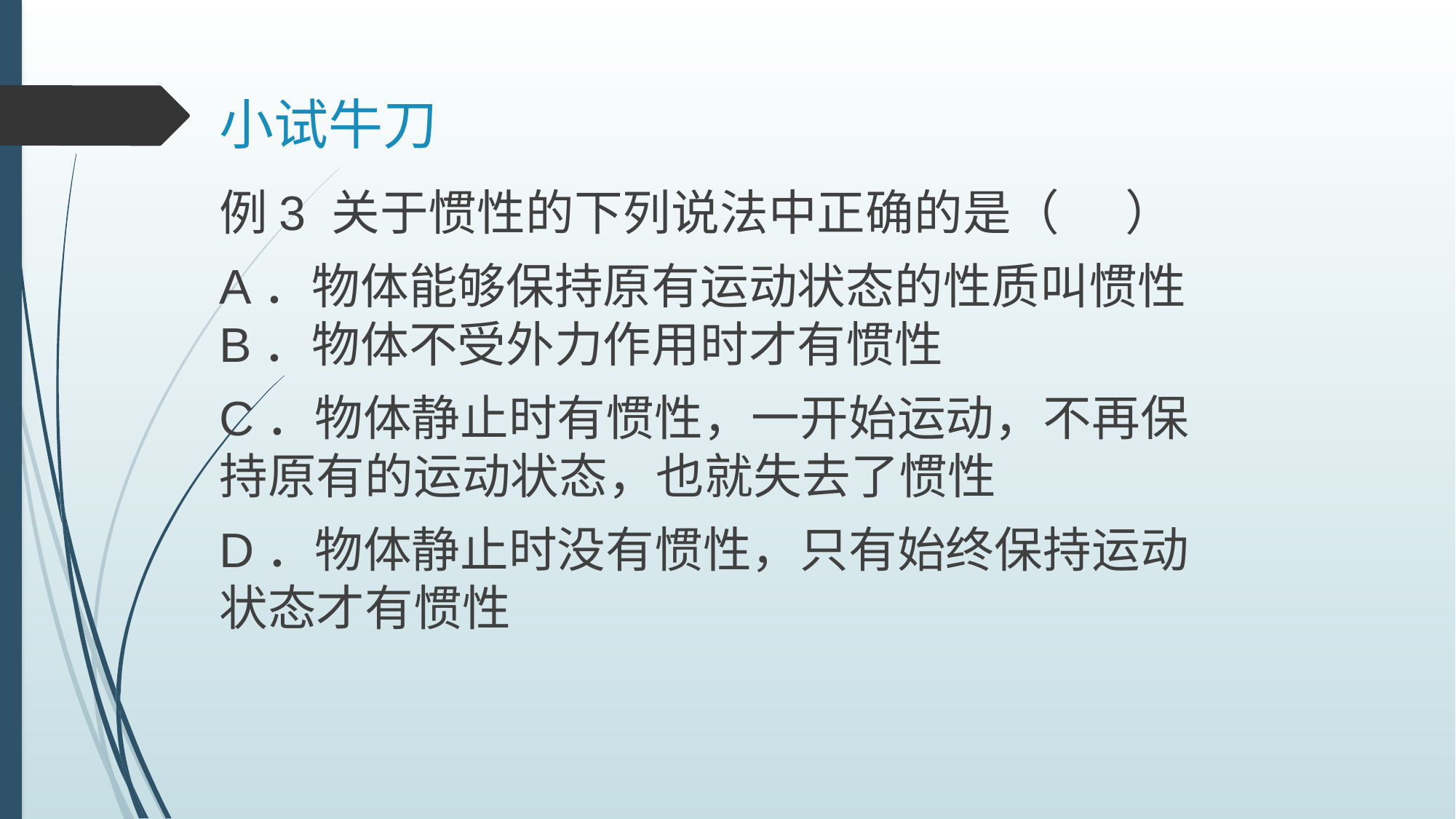

小试牛刀
例3 关于惯性的下列说法中正确的是（      ）
A．物体能够保持原有运动状态的性质叫惯性B．物体不受外力作用时才有惯性
C．物体静止时有惯性，一开始运动，不再保持原有的运动状态，也就失去了惯性
D．物体静止时没有惯性，只有始终保持运动状态才有惯性